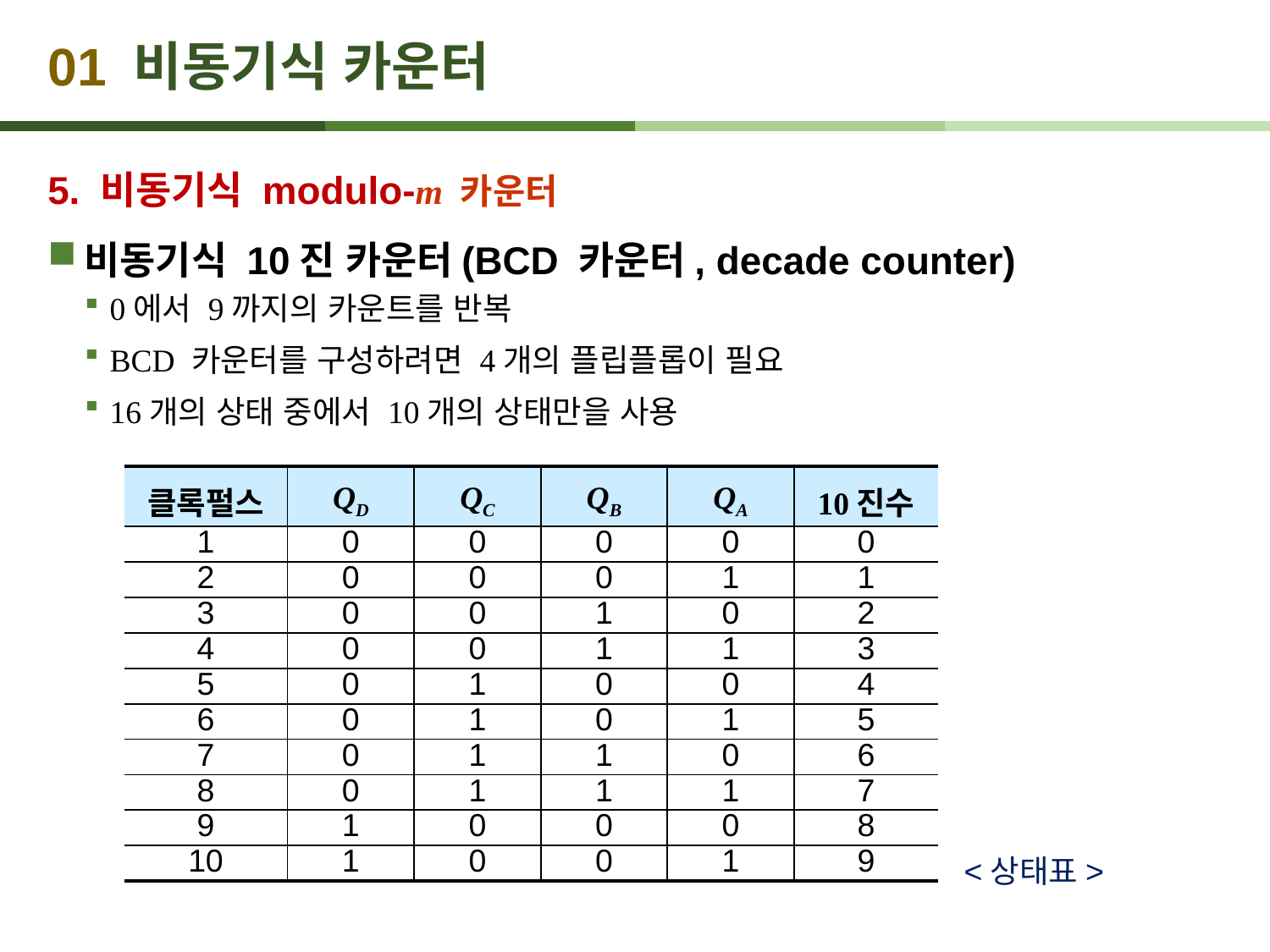

# 01 비동기식 카운터
5. 비동기식 modulo-m 카운터
비동기식 10진 카운터(BCD 카운터, decade counter)
0에서 9까지의 카운트를 반복
BCD 카운터를 구성하려면 4개의 플립플롭이 필요
16개의 상태 중에서 10개의 상태만을 사용

| 클록펄스 | QD | QC | QB | QA | 10진수 |
| --- | --- | --- | --- | --- | --- |
| 1 | 0 | 0 | 0 | 0 | 0 |
| 2 | 0 | 0 | 0 | 1 | 1 |
| 3 | 0 | 0 | 1 | 0 | 2 |
| 4 | 0 | 0 | 1 | 1 | 3 |
| 5 | 0 | 1 | 0 | 0 | 4 |
| 6 | 0 | 1 | 0 | 1 | 5 |
| 7 | 0 | 1 | 1 | 0 | 6 |
| 8 | 0 | 1 | 1 | 1 | 7 |
| 9 | 1 | 0 | 0 | 0 | 8 |
| 10 | 1 | 0 | 0 | 1 | 9 |
<상태표>